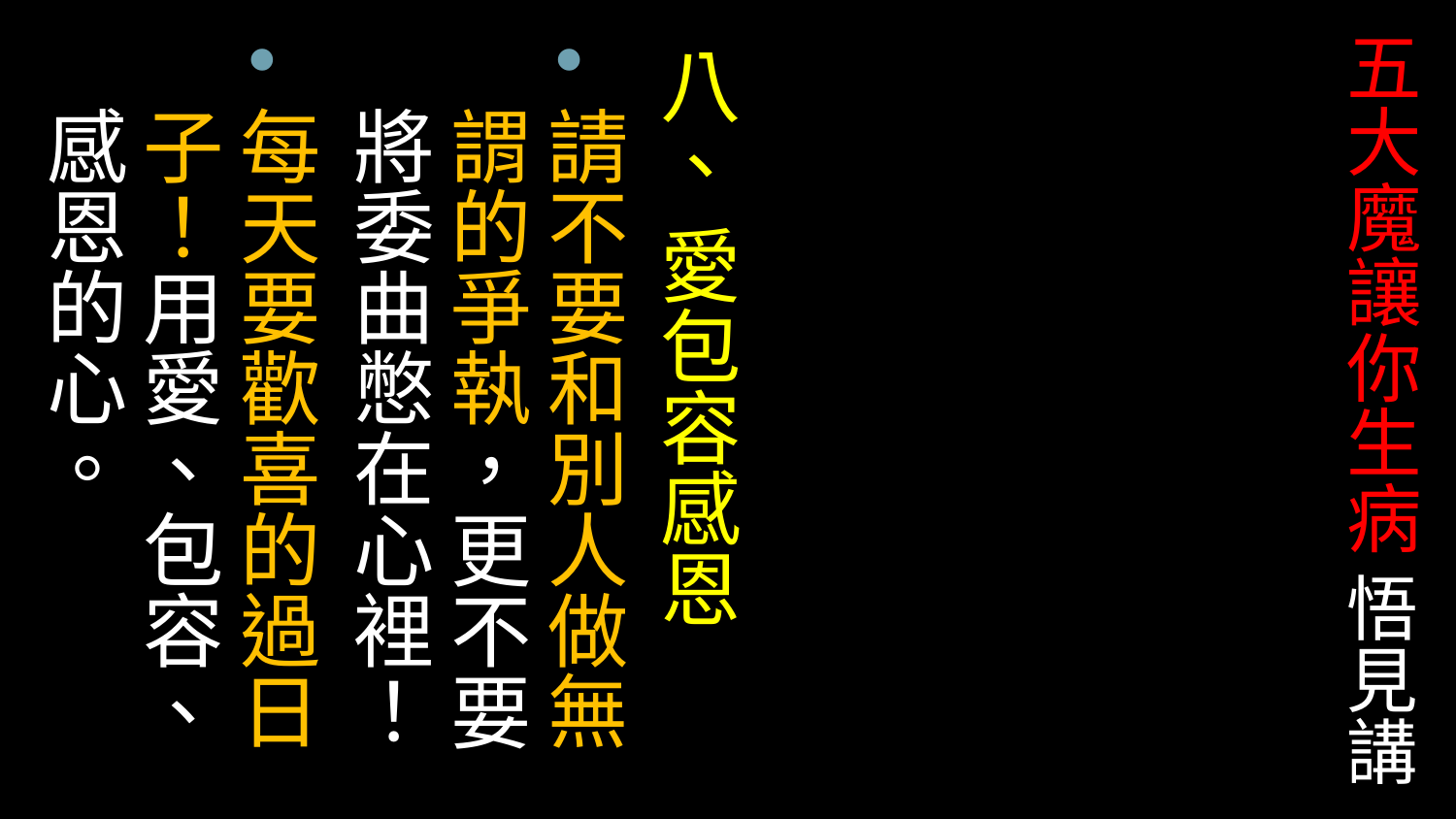

# 五大魔讓你生病 悟見講
八、 愛包容感恩
請不要和別人做無謂的爭執，更不要將委曲憋在心裡！
每天要歡喜的過日子！用愛、包容、感恩的心。